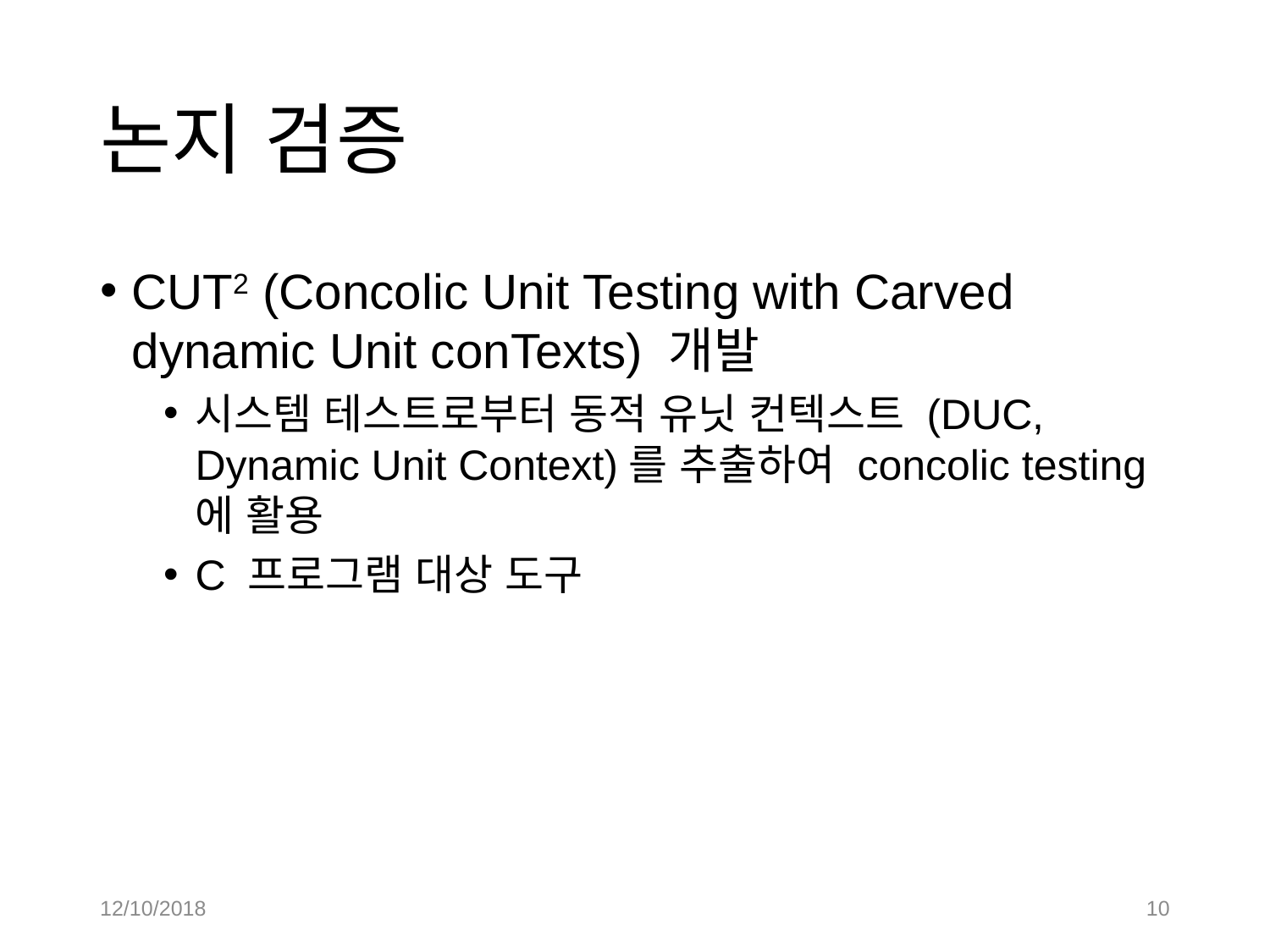

# 논지 검증
CUT2 (Concolic Unit Testing with Carved dynamic Unit conTexts) 개발
시스템 테스트로부터 동적 유닛 컨텍스트 (DUC, Dynamic Unit Context)를 추출하여 concolic testing에 활용
C 프로그램 대상 도구

12/10/2018
10